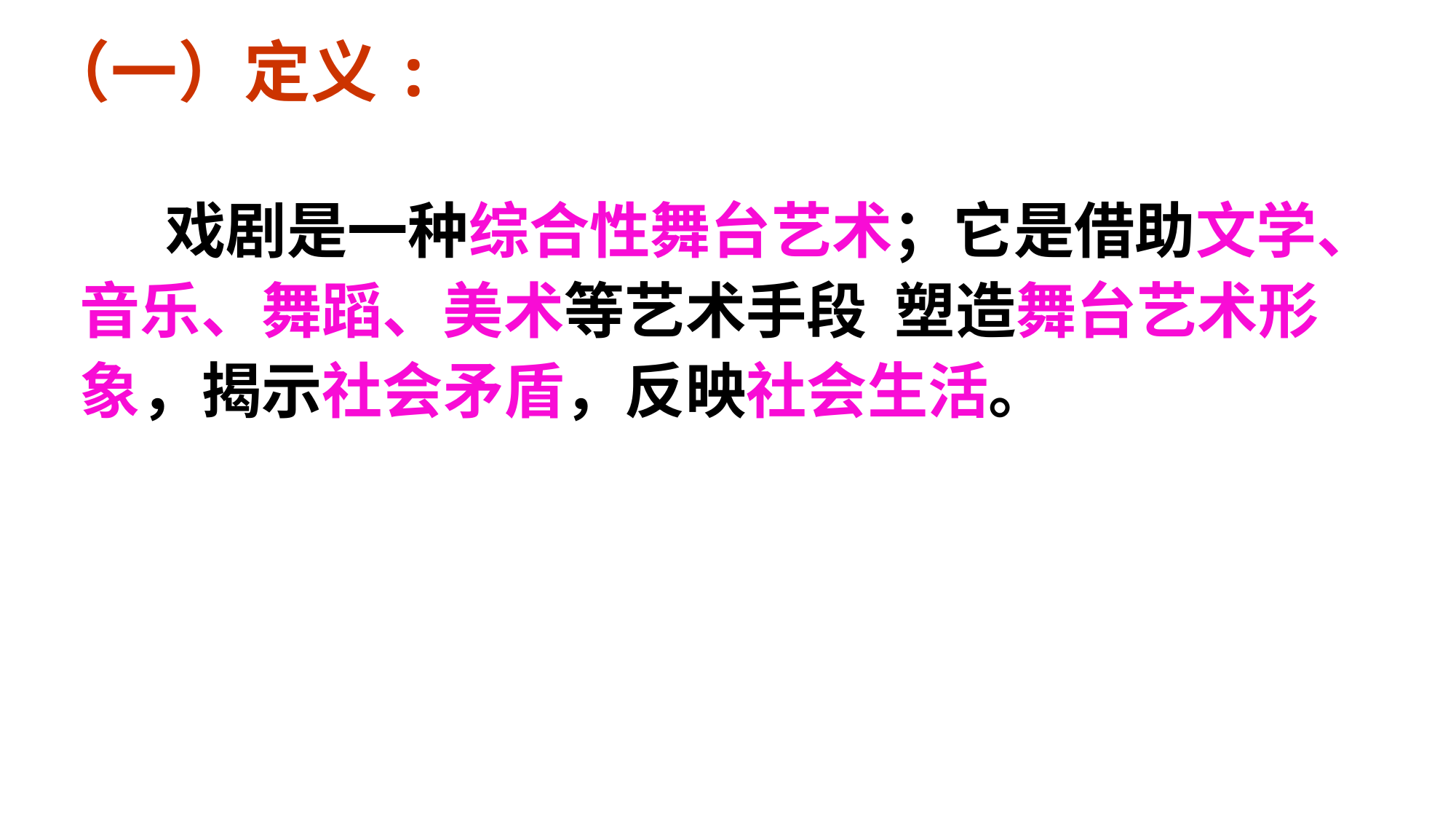

（一）定义:
戏剧是一种综合性舞台艺术；它是借助文学、音乐、舞蹈、美术等艺术手段  塑造舞台艺术形象，揭示社会矛盾，反映社会生活。